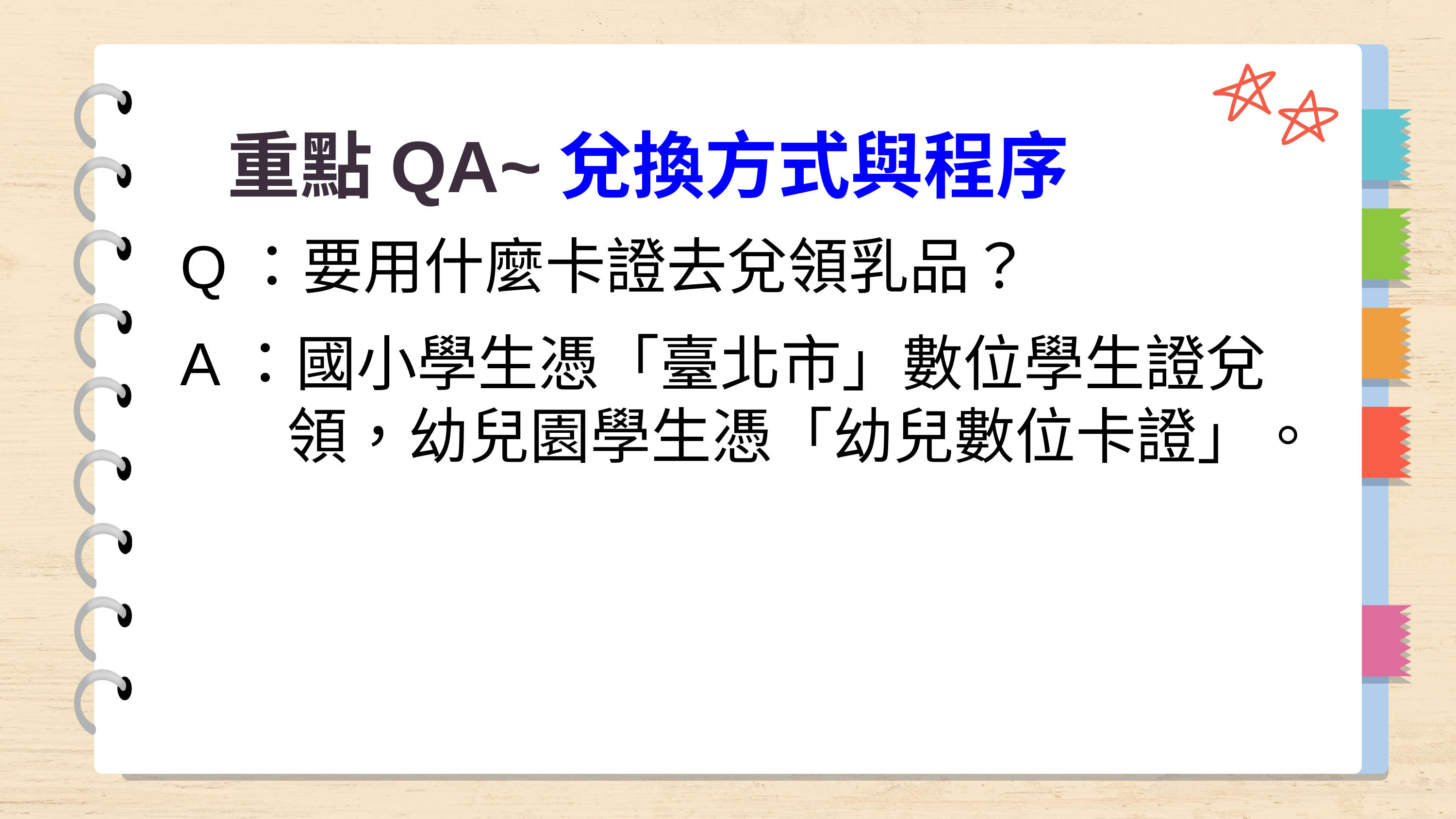

重點QA~兌換方式與程序
Q：要用什麼卡證去兌領乳品？
A：國小學生憑「臺北市」數位學生證兌領，幼兒園學生憑「幼兒數位卡證」。